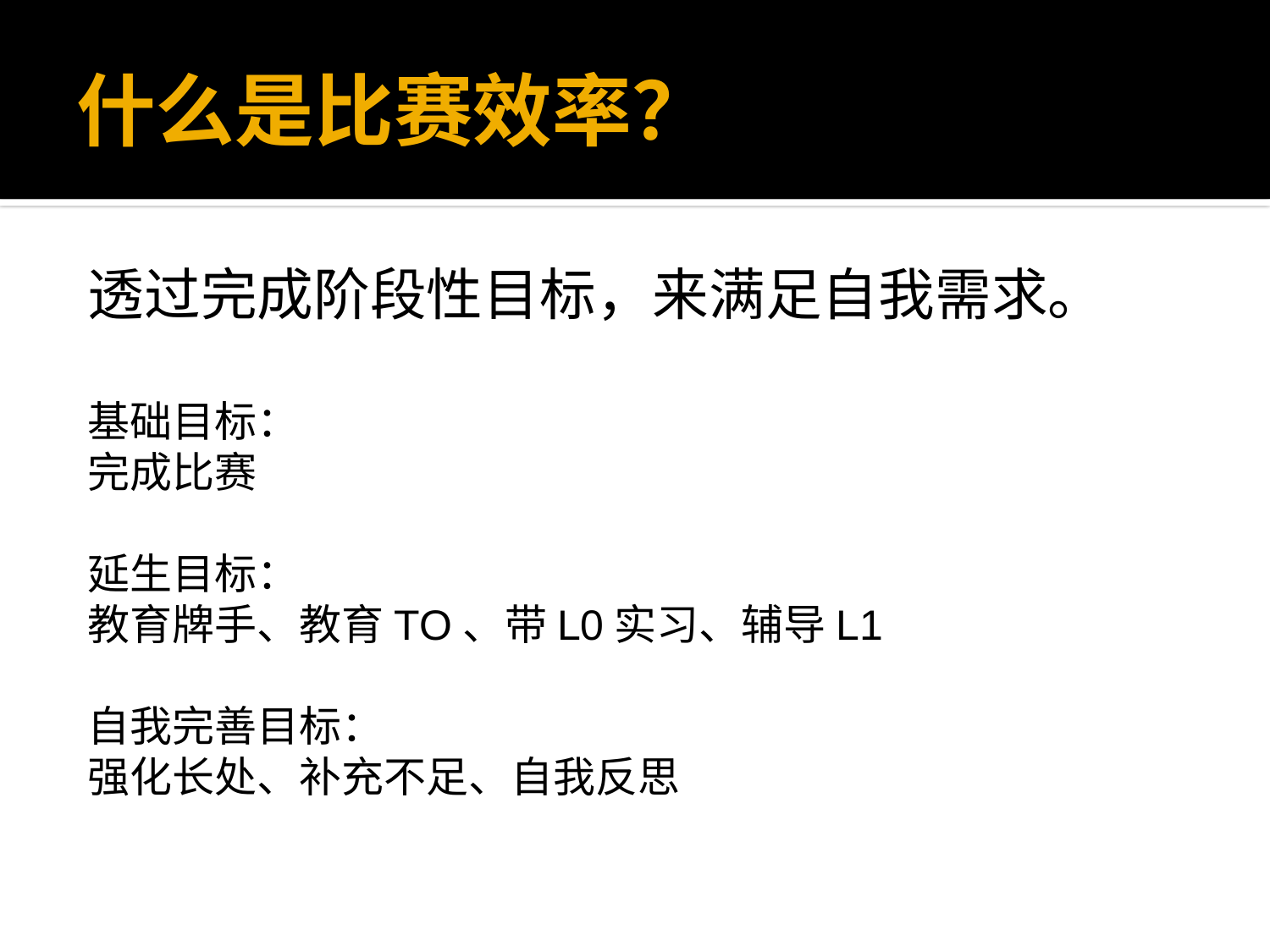

# 什么是比赛效率？
透过完成阶段性目标，来满足自我需求。

基础目标：
完成比赛

延生目标：
教育牌手、教育TO、带L0实习、辅导L1

自我完善目标：
强化长处、补充不足、自我反思